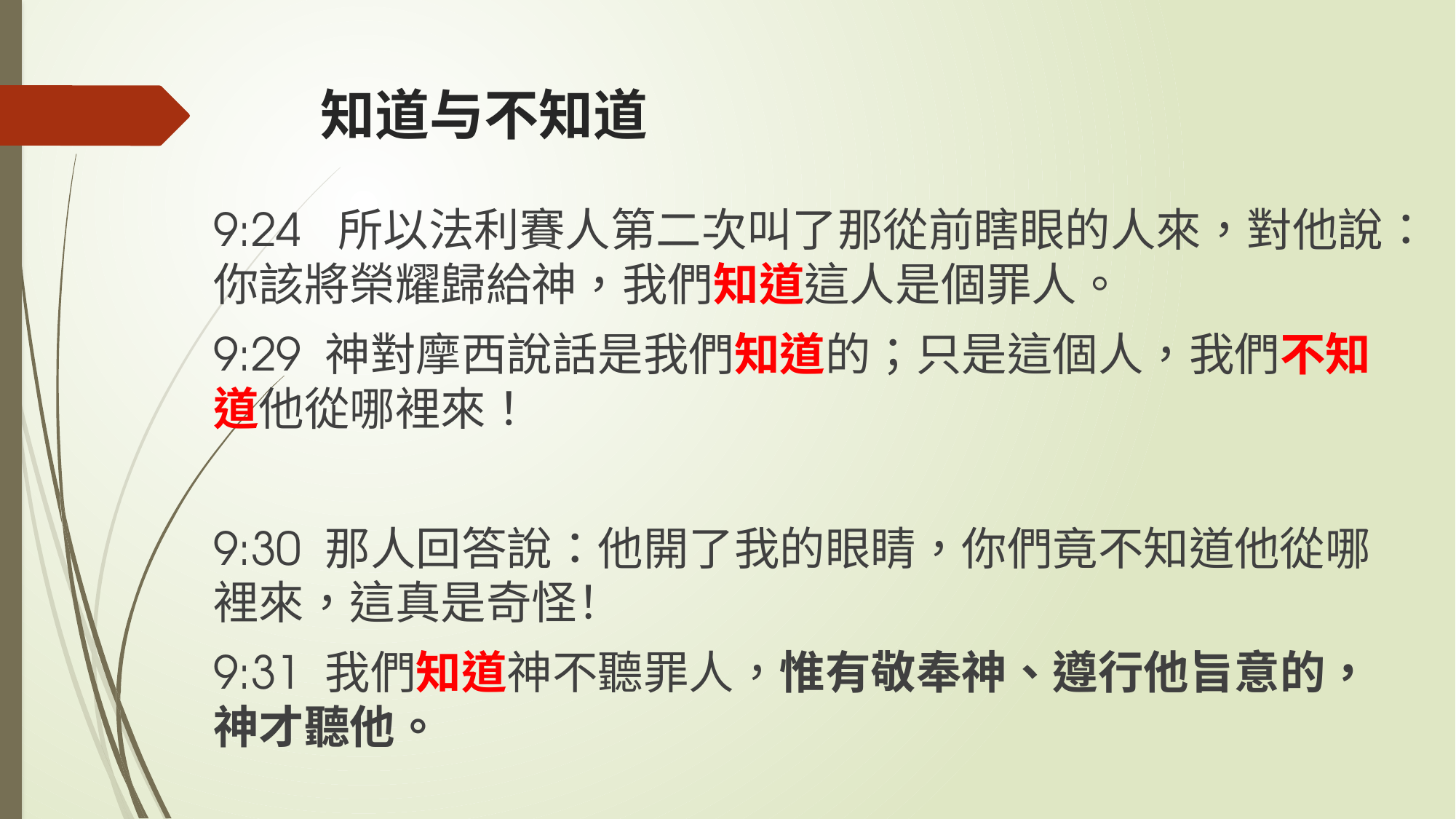

# 知道与不知道
9:24  所以法利賽人第二次叫了那從前瞎眼的人來，對他說：你該將榮耀歸給神，我們知道這人是個罪人。
9:29 神對摩西說話是我們知道的；只是這個人，我們不知道他從哪裡來！

9:30 那人回答說：他開了我的眼睛，你們竟不知道他從哪裡來，這真是奇怪！
9:31 我們知道神不聽罪人，惟有敬奉神、遵行他旨意的，神才聽他。